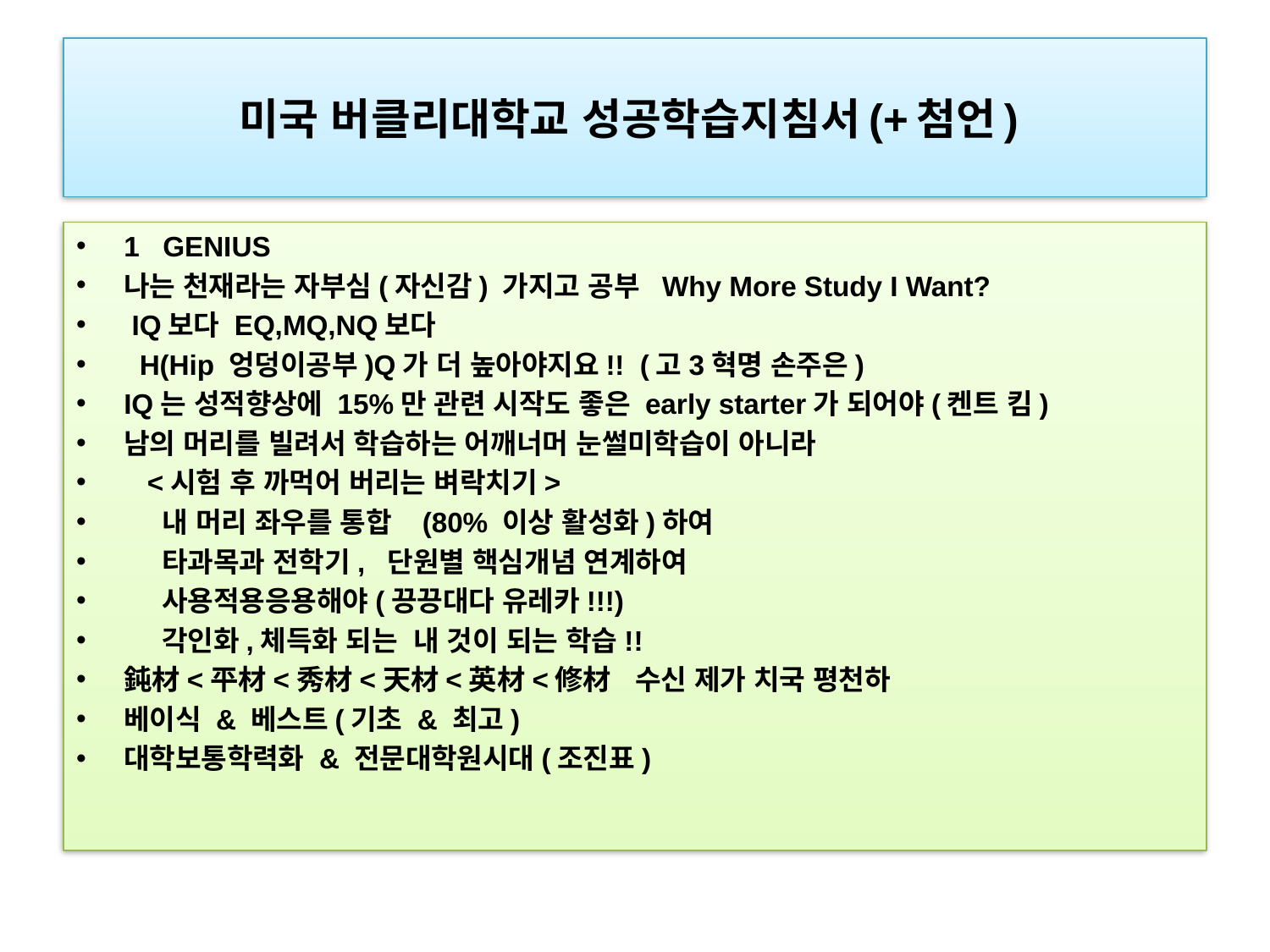

# 미국 버클리대학교 성공학습지침서(+첨언)
1   GENIUS
나는 천재라는 자부심(자신감) 가지고 공부  Why More Study I Want?
 IQ보다 EQ,MQ,NQ보다
  H(Hip 엉덩이공부)Q가 더 높아야지요!!  (고3혁명 손주은)
IQ는 성적향상에 15%만 관련 시작도 좋은 early starter가 되어야(켄트 킴)
남의 머리를 빌려서 학습하는 어깨너머 눈썰미학습이 아니라
   <시험 후 까먹어 버리는 벼락치기>
    내 머리 좌우를 통합   (80% 이상 활성화)하여
    타과목과 전학기,  단원별 핵심개념 연계하여
    사용적용응용해야(끙끙대다 유레카!!!)
    각인화,체득화 되는  내 것이 되는 학습!!
鈍材<平材<秀材<天材<英材<修材   수신 제가 치국 평천하
베이식 & 베스트(기초 & 최고)
대학보통학력화 & 전문대학원시대(조진표)